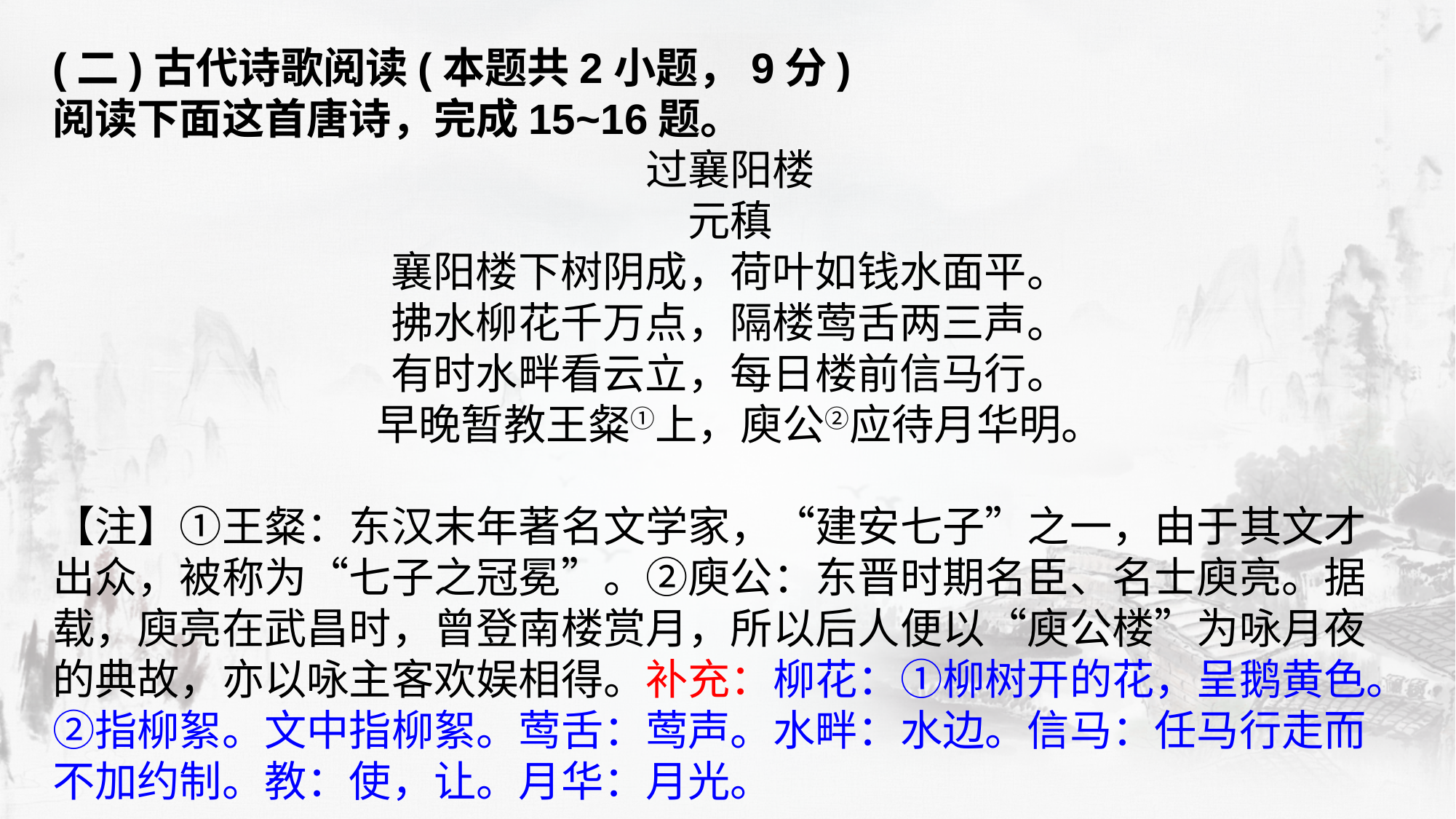

(二)古代诗歌阅读(本题共2小题，9分)
阅读下面这首唐诗，完成15~16题。
过襄阳楼
元稹
襄阳楼下树阴成，荷叶如钱水面平。
拂水柳花千万点，隔楼莺舌两三声。
有时水畔看云立，每日楼前信马行。
 早晚暂教王粲①上，庾公②应待月华明。

【注】①王粲：东汉末年著名文学家，“建安七子”之一，由于其文才出众，被称为“七子之冠冕”。②庾公：东晋时期名臣、名士庾亮。据载，庾亮在武昌时，曾登南楼赏月，所以后人便以“庾公楼”为咏月夜的典故，亦以咏主客欢娱相得。补充：柳花：①柳树开的花，呈鹅黄色。②指柳絮。文中指柳絮。莺舌：莺声。水畔：水边。信马：任马行走而不加约制。教：使，让。月华：月光。